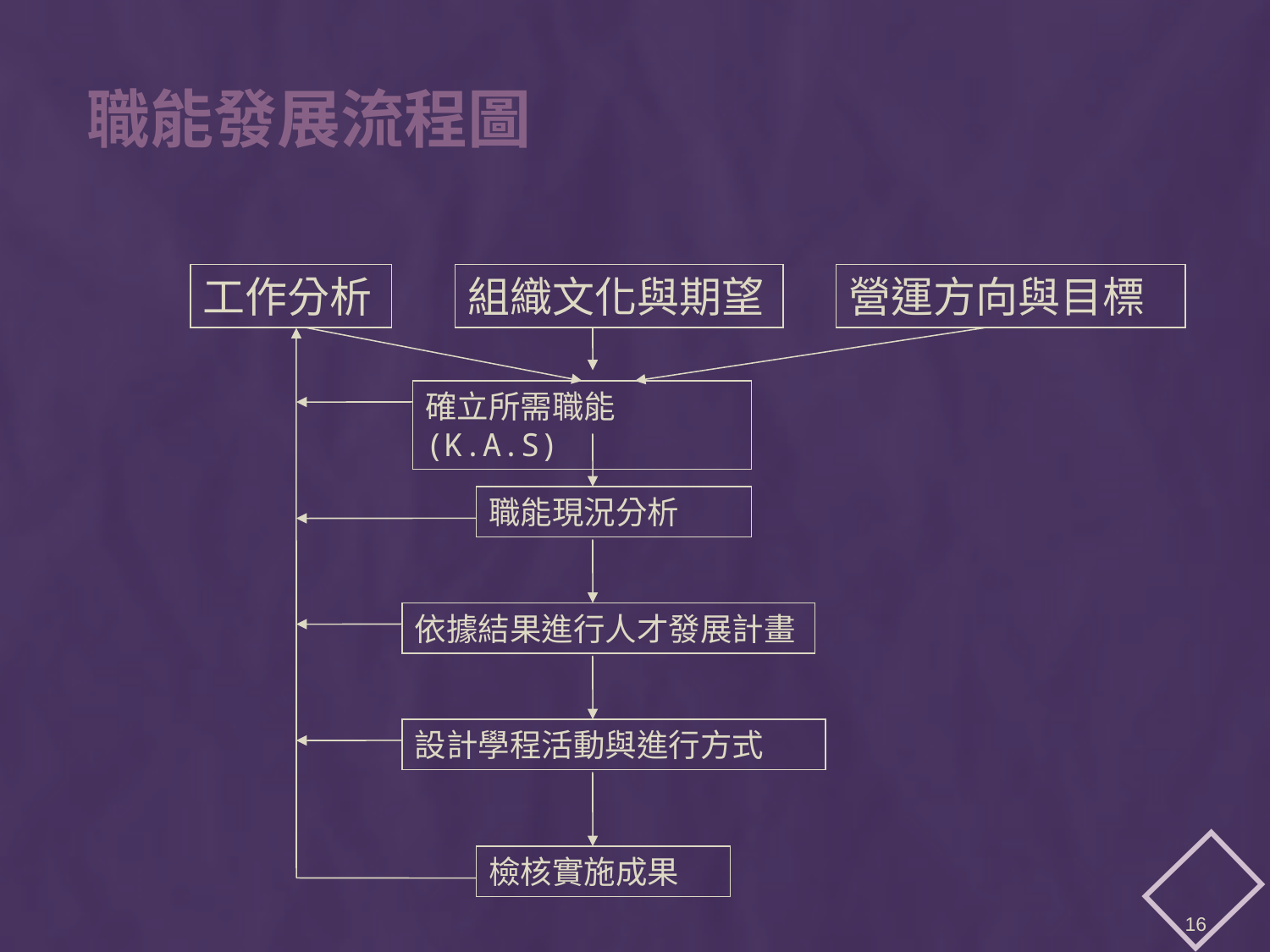

# 職能發展流程圖

工作分析
組織文化與期望
營運方向與目標

確立所需職能(K.A.S)

職能現況分析

依據結果進行人才發展計畫

設計學程活動與進行方式

檢核實施成果

16